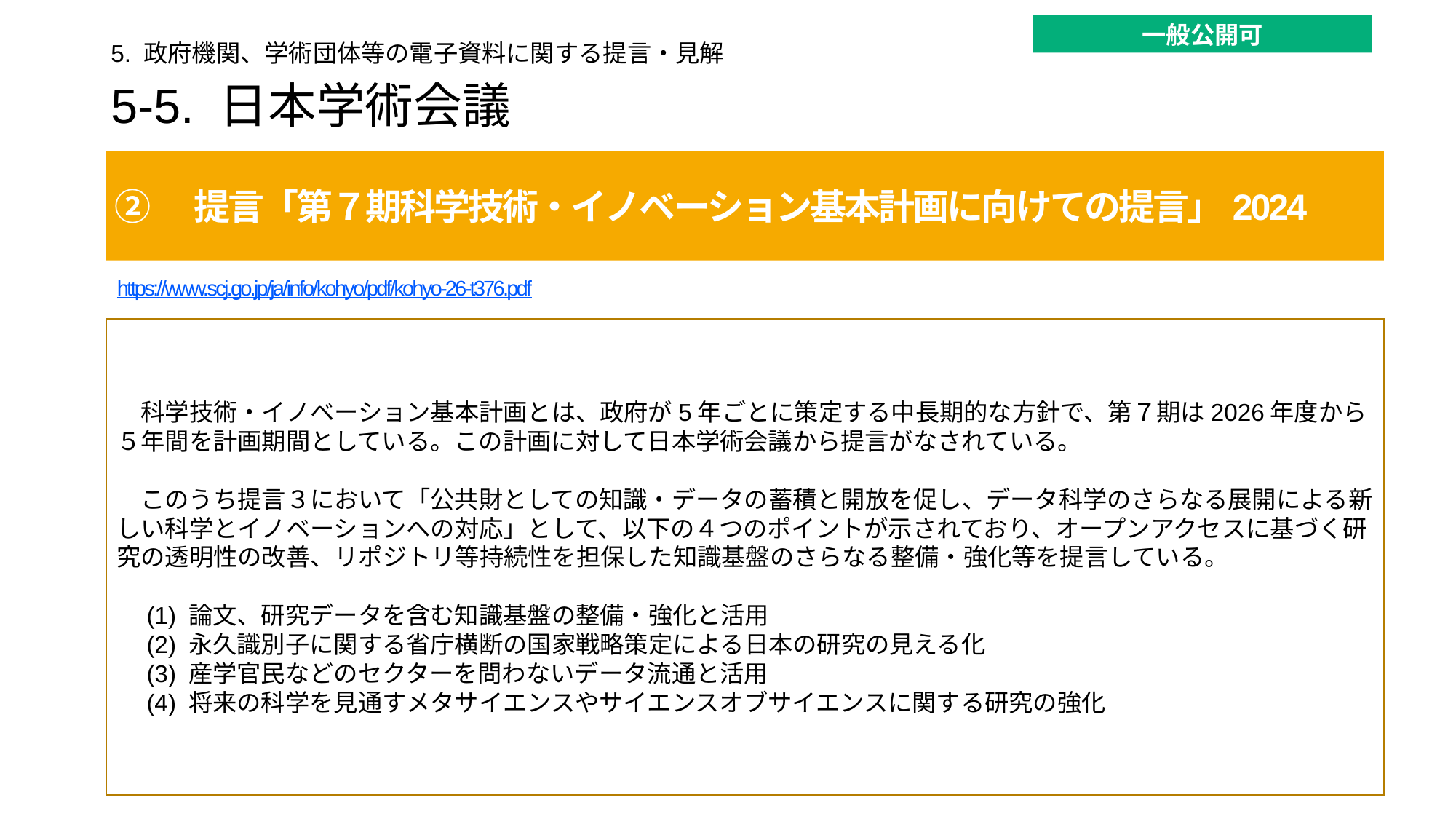

一般公開可
5. 政府機関、学術団体等の電子資料に関する提言・見解

# 5-5. 日本学術会議
②　提言「第７期科学技術・イノベーション基本計画に向けての提言」2024
https://www.scj.go.jp/ja/info/kohyo/pdf/kohyo-26-t376.pdf
　科学技術・イノベーション基本計画とは、政府が5年ごとに策定する中長期的な方針で、第７期は2026年度から５年間を計画期間としている。この計画に対して日本学術会議から提言がなされている。

　このうち提言３において「公共財としての知識・データの蓄積と開放を促し、データ科学のさらなる展開による新しい科学とイノベーションへの対応」として、以下の４つのポイントが示されており、オープンアクセスに基づく研究の透明性の改善、リポジトリ等持続性を担保した知識基盤のさらなる整備・強化等を提言している。

　(1) 論文、研究データを含む知識基盤の整備・強化と活用
　(2) 永久識別子に関する省庁横断の国家戦略策定による日本の研究の見える化
　(3) 産学官民などのセクターを問わないデータ流通と活用
　(4) 将来の科学を見通すメタサイエンスやサイエンスオブサイエンスに関する研究の強化